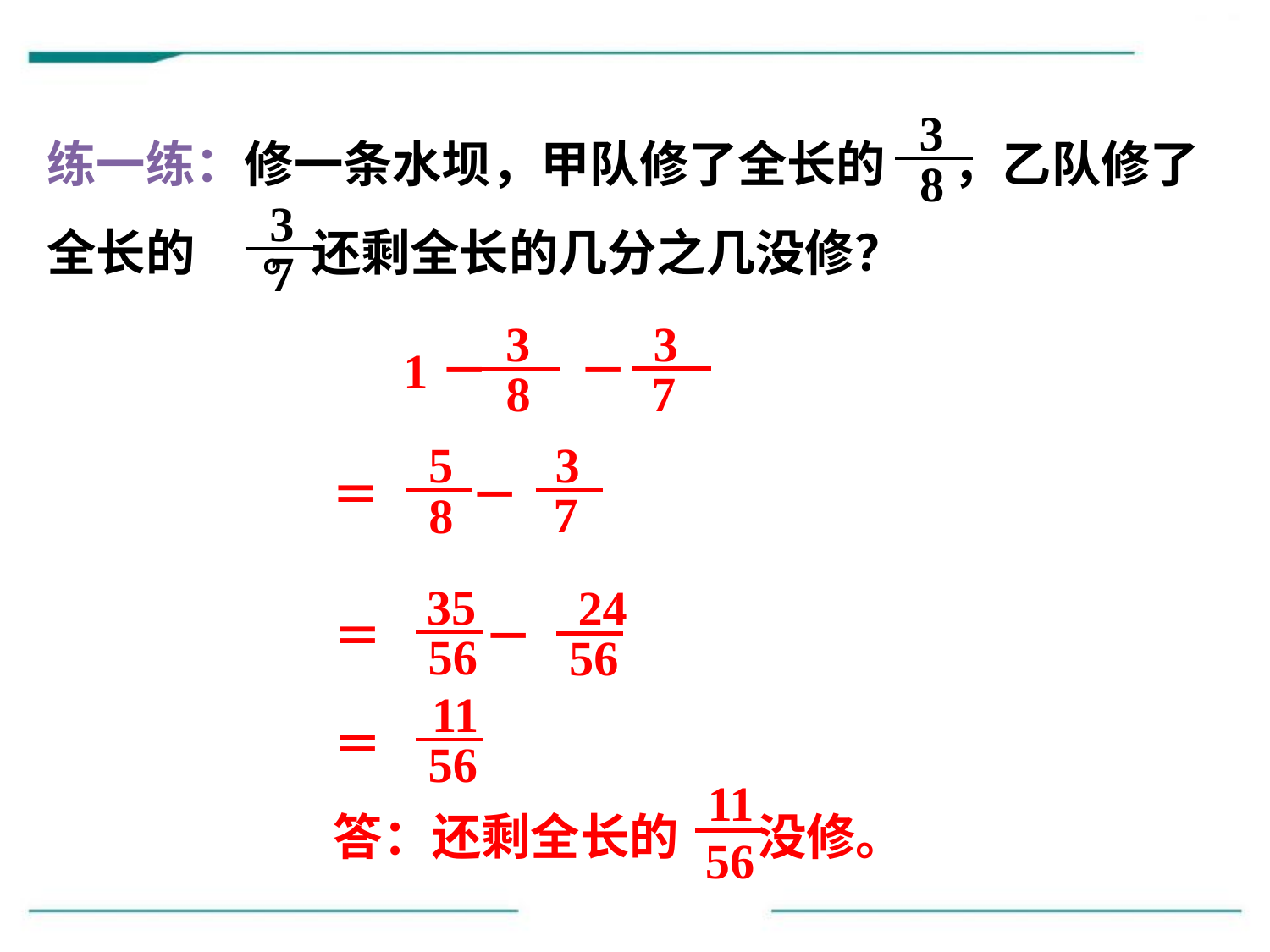

3
8
练一练：修一条水坝，甲队修了全长的      ，乙队修了全长的      。还剩全长的几分之几没修？
3
7
3
7
3
8
1－        －
3
7
5
8
＝        －
35
56
＝         －
24
56
11
56
＝
11
56
答：还剩全长的       没修。